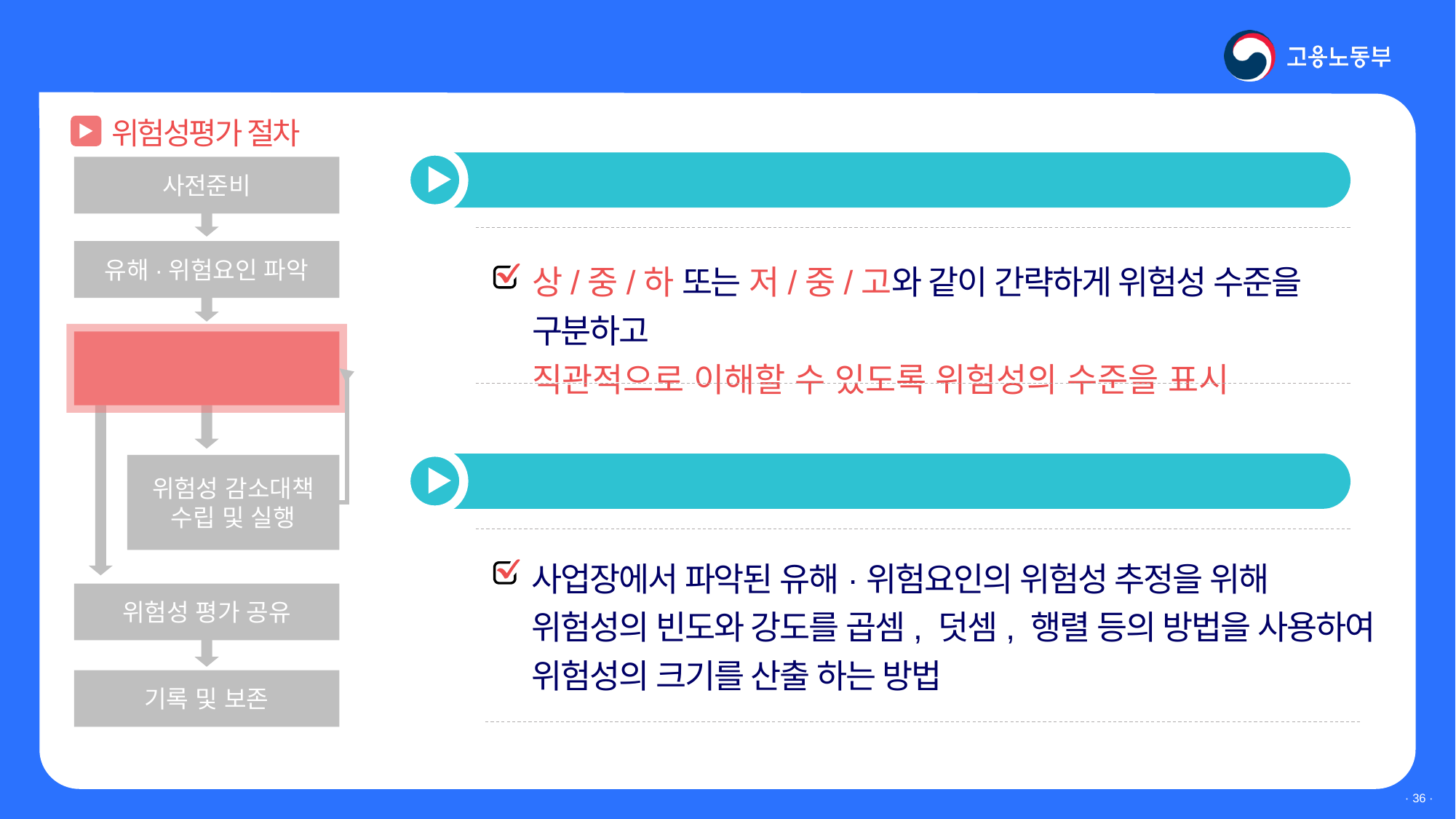

Ⅲ. 위험성평가 실시는 어떻게?
위험성평가 절차

      위험성 수준 3단계 판단법

사전준비

유해·위험요인 파악

위험성 결정

위험성 감소대책
수립 및 실행
위험성 평가 공유

기록 및 보존
상/중/하 또는 저/중/고와 같이 간략하게 위험성 수준을 구분하고
직관적으로 이해할 수 있도록 위험성의 수준을 표시

      빈도·강도법

사업장에서 파악된 유해·위험요인의 위험성 추정을 위해
위험성의 빈도와 강도를 곱셈, 덧셈, 행렬 등의 방법을 사용하여
위험성의 크기를 산출 하는 방법

· 36 ·